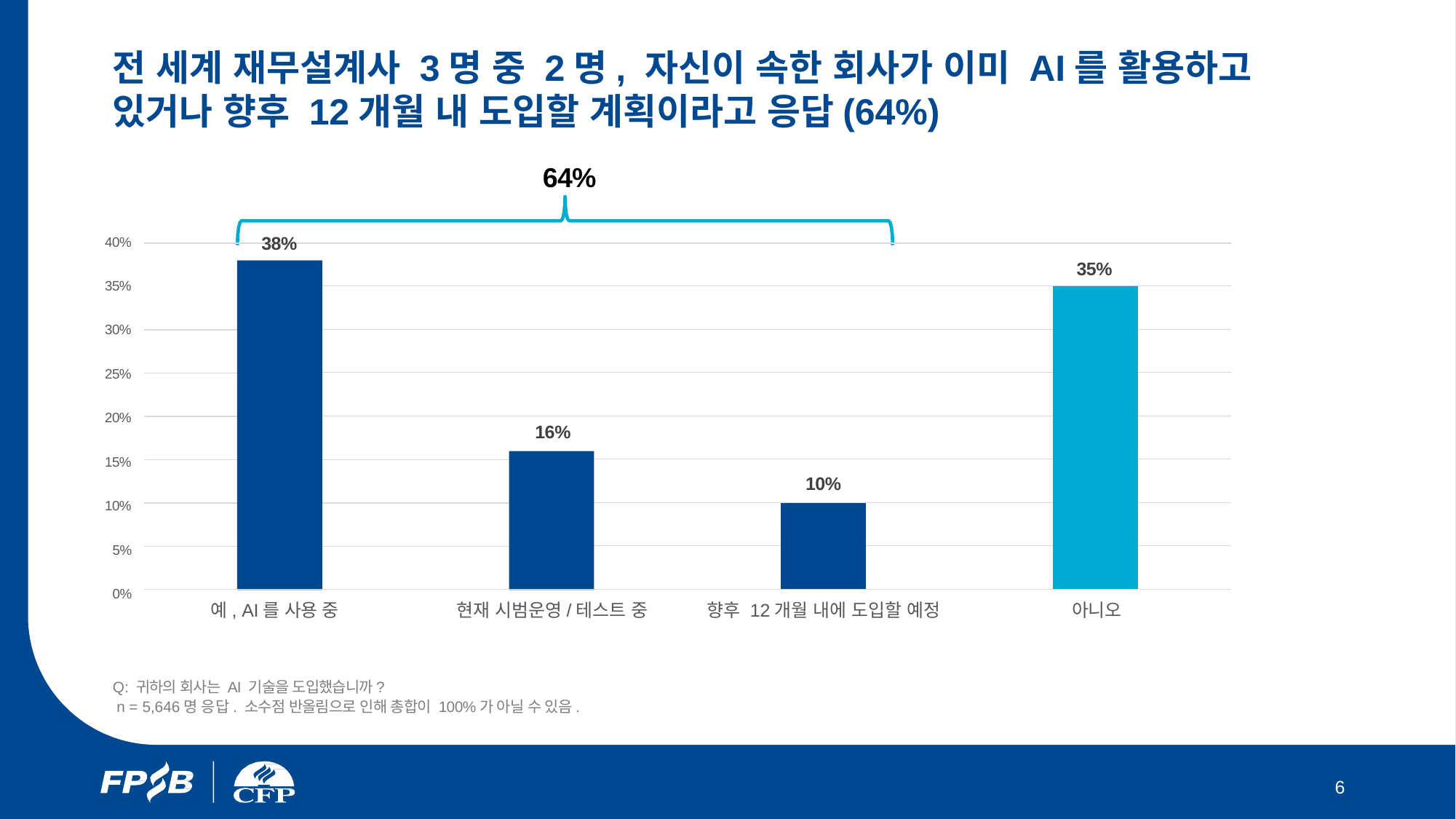

# 전 세계 재무설계사 3명 중 2명, 자신이 속한 회사가 이미 AI를 활용하고 있거나 향후 12개월 내 도입할 계획이라고 응답(64%)
64%

38%
40%
35%

35%

30%

25%

20%

15%

10%

5%

0%
|  |  |  |  |  |  |  |
| --- | --- | --- | --- | --- | --- | --- |
|  |  |  |  |  |  |  |
|  |  |  |  |  |  |  |
|  | 16% |  |  |  |  |  |
|  |  | 10% |  |  |  |  |
|  |  |  |  |  |  |  |
|  |  |  |  |  |  |  |

예, AI를 사용 중
현재 시범운영/테스트 중
향후 12개월 내에 도입할 예정
아니오
Q: 귀하의 회사는 AI 기술을 도입했습니까?
 n = 5,646명 응답. 소수점 반올림으로 인해 총합이 100%가 아닐 수 있음.
6